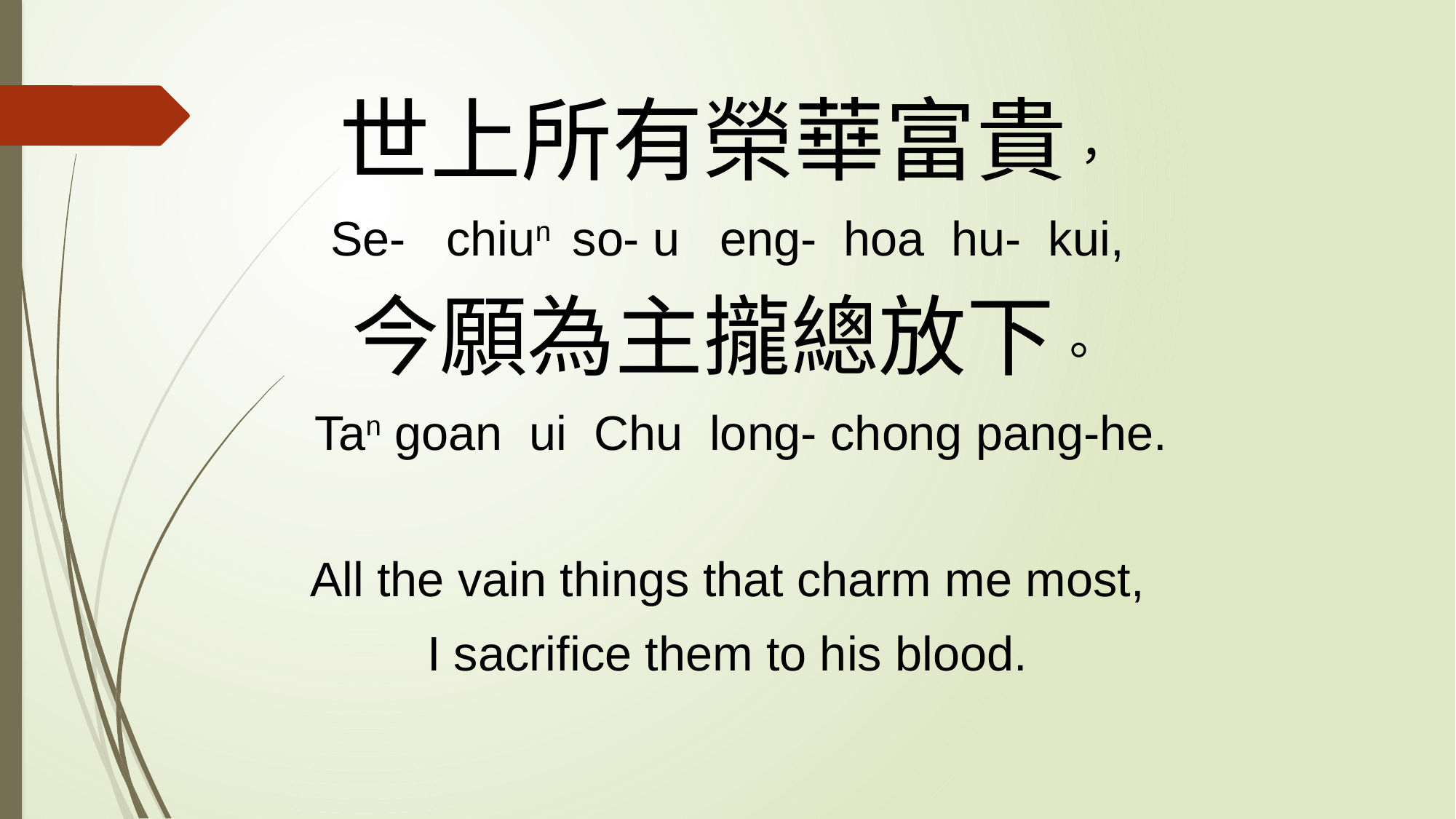

世上所有榮華富貴，
Se-   chiun  so- u   eng-  hoa  hu-  kui,
今願為主攏總放下。
  Tan goan  ui  Chu  long- chong pang-he.

All the vain things that charm me most,
I sacrifice them to his blood.